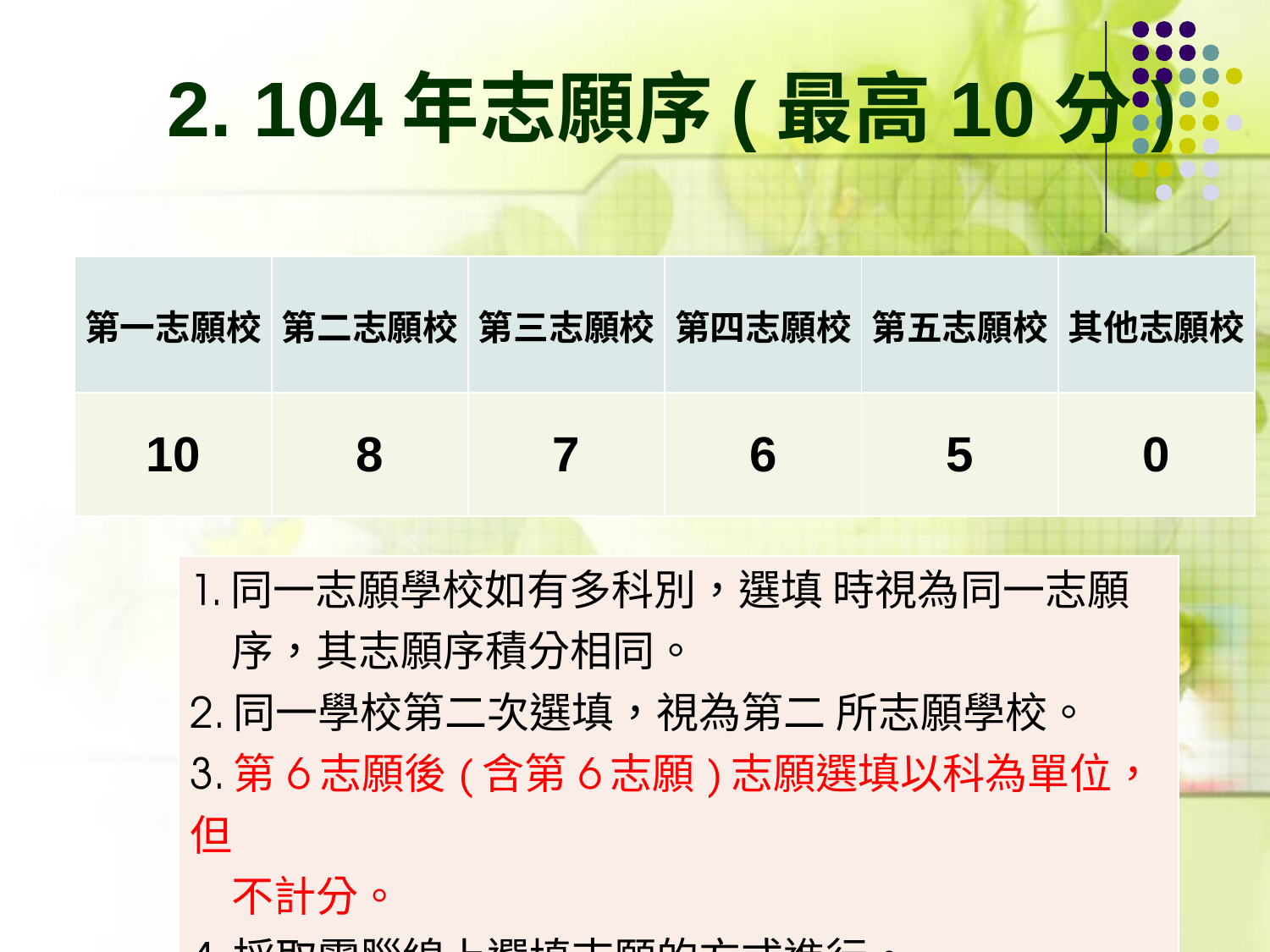

2. 104年志願序(最高10分)
| 第一志願校 | 第二志願校 | 第三志願校 | 第四志願校 | 第五志願校 | 其他志願校 |
| --- | --- | --- | --- | --- | --- |
| 10 | 8 | 7 | 6 | 5 | 0 |
| 1.同一志願學校如有多科別，選填 時視為同一志願 序，其志願序積分相同。 2.同一學校第二次選填，視為第二 所志願學校。 3.第6志願後(含第6志願)志願選填以科為單位，但 不計分。 4.採取電腦線上選填志願的方式進行。 |
| --- |